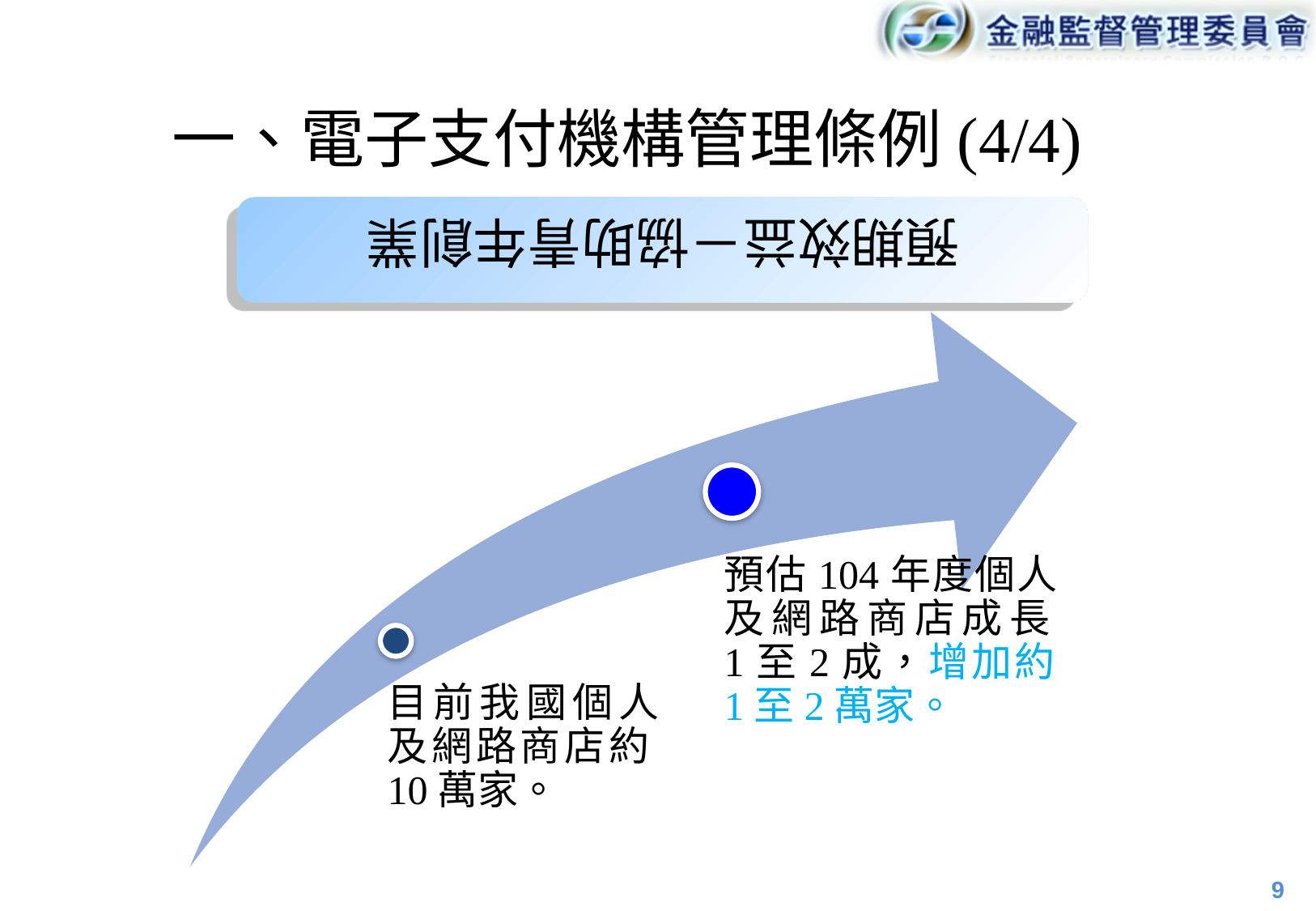

預期效益－協助青年創業
一、電子支付機構管理條例(4/4)
目前我國個人及網路商店約10萬家。
預估104年度個人及網路商店成長
1至2成，增加約
1至2萬家。

9